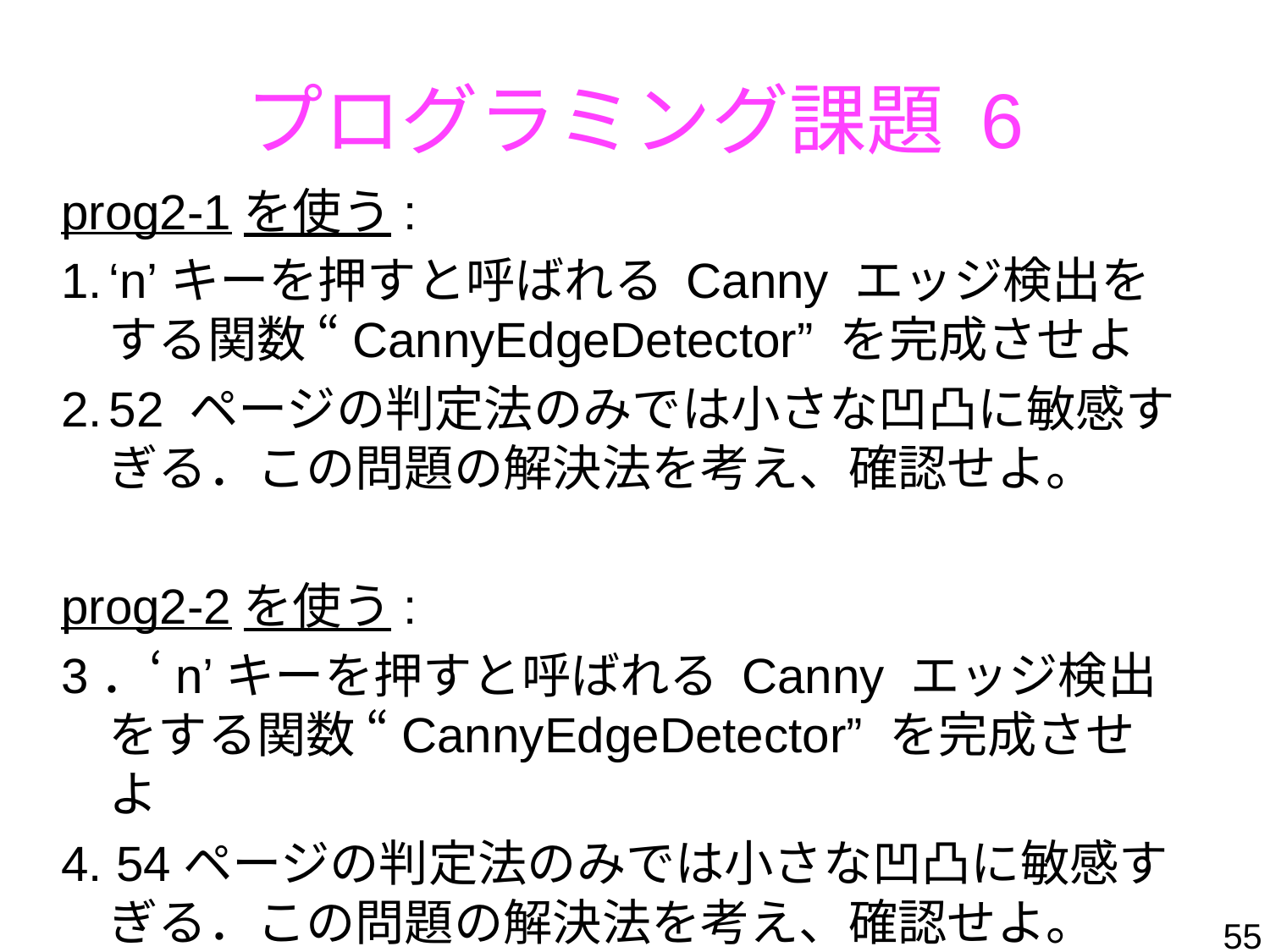

プログラミング課題 6
prog2-1を使う:
‘n’キーを押すと呼ばれる Canny エッジ検出をする関数 “CannyEdgeDetector” を完成させよ
52 ページの判定法のみでは小さな凹凸に敏感すぎる．この問題の解決法を考え、確認せよ。

prog2-2を使う:
3．‘n’キーを押すと呼ばれる Canny エッジ検出をする関数 “CannyEdgeDetector” を完成させよ
4. 54ページの判定法のみでは小さな凹凸に敏感すぎる．この問題の解決法を考え、確認せよ。

55